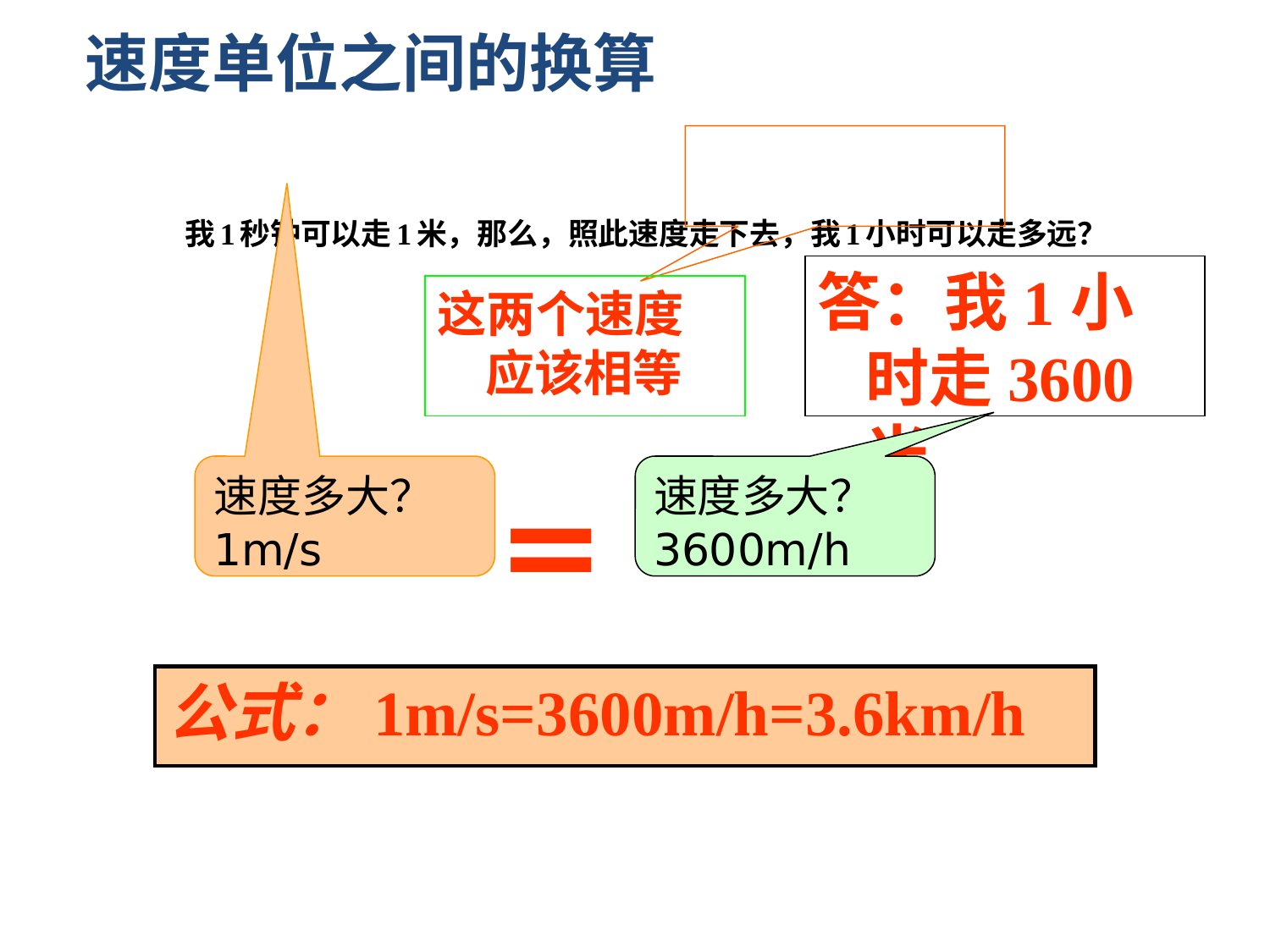

速度单位之间的换算

# 我1秒钟可以走1米，那么，照此速度走下去，我1小时可以走多远？
答：我1小时走3600米
这两个速度应该相等
速度多大？1m/s
=
速度多大？3600m/h
公式：1m/s=3600m/h=3.6km/h